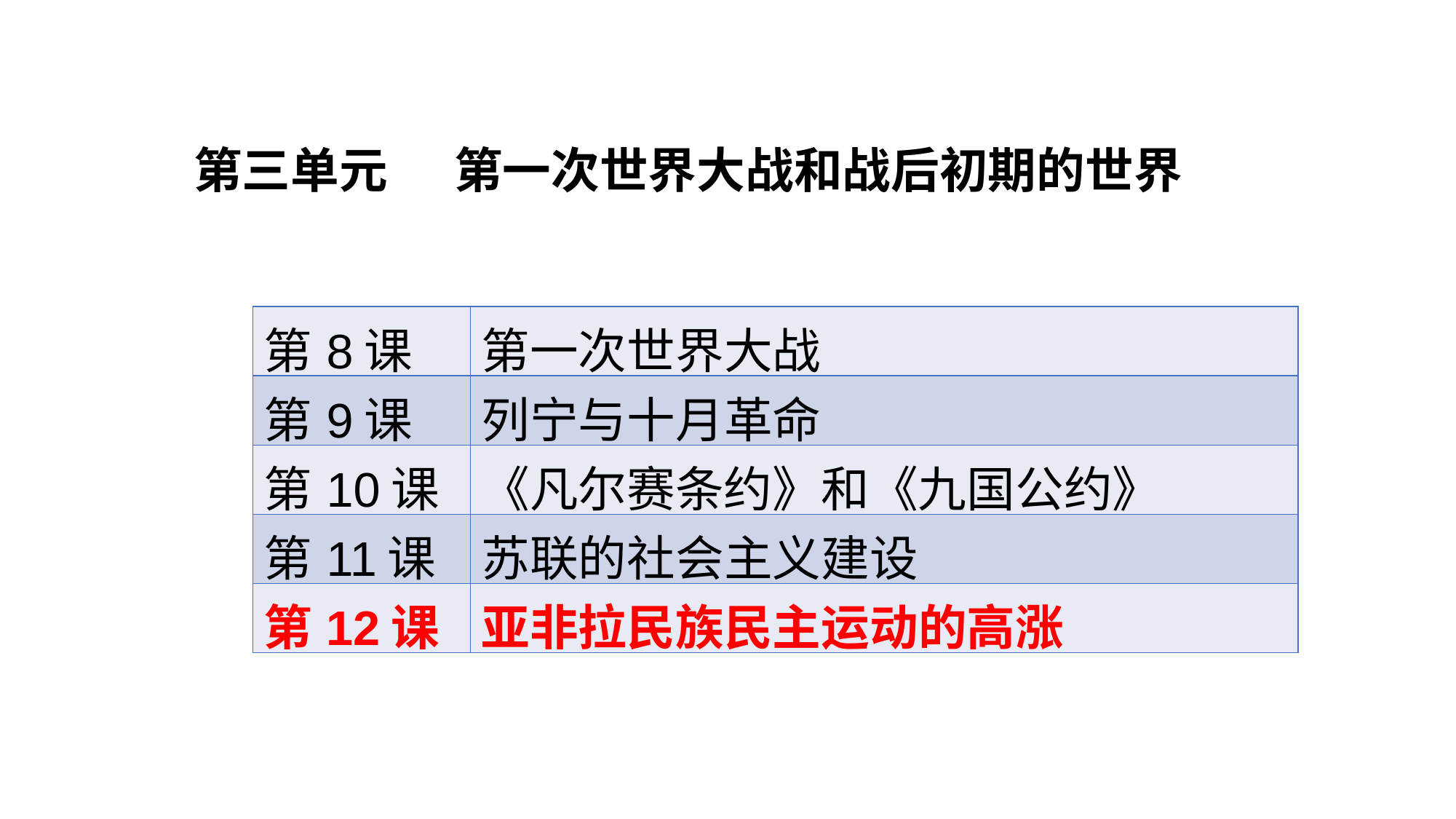

第三单元      第一次世界大战和战后初期的世界
| 第8课 | 第一次世界大战 |
| --- | --- |
| 第9课 | 列宁与十月革命 |
| 第10课 | 《凡尔赛条约》和《九国公约》 |
| 第11课 | 苏联的社会主义建设 |
| 第12课 | 亚非拉民族民主运动的高涨 |